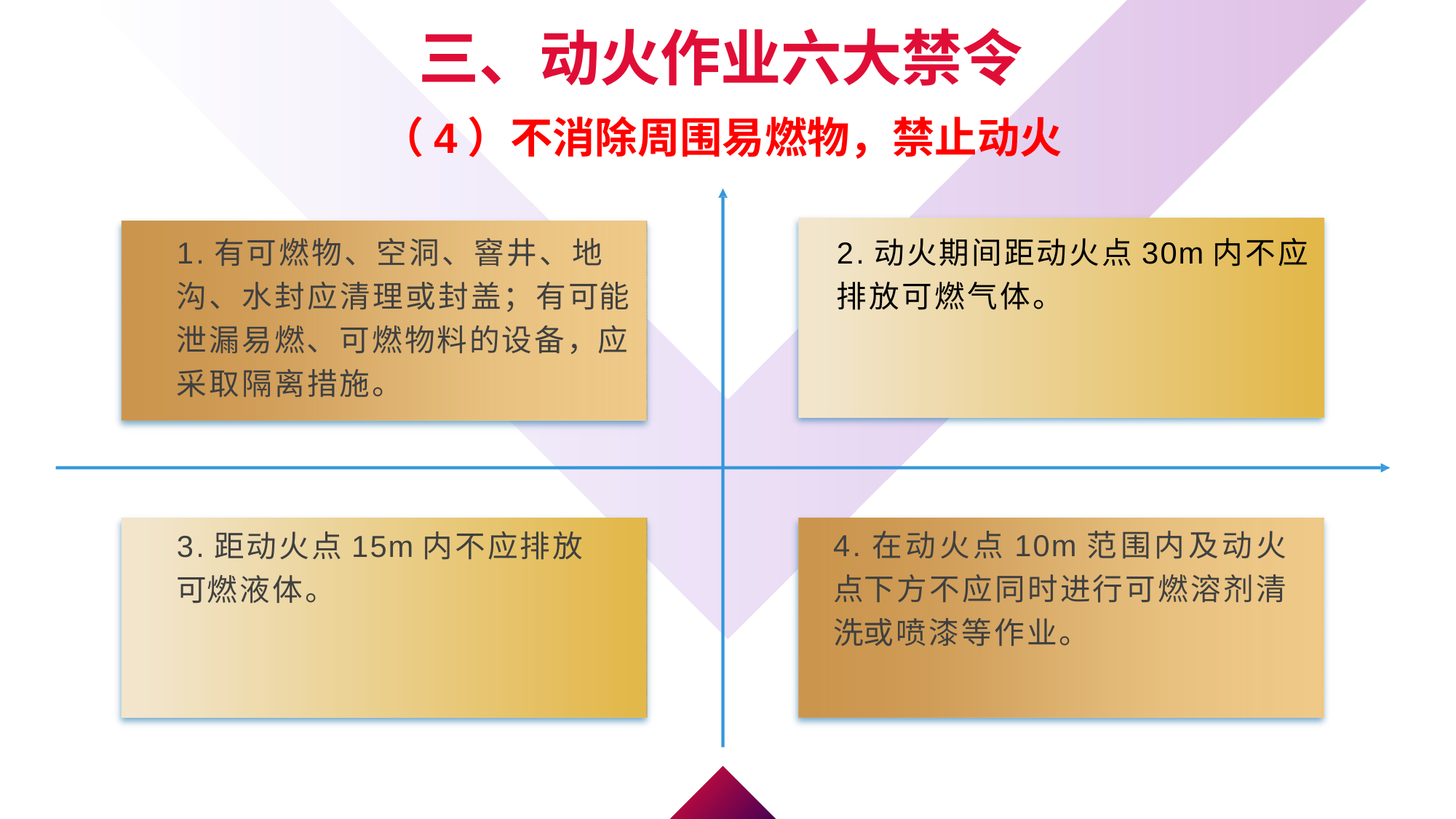

三、动火作业六大禁令
（4）不消除周围易燃物，禁止动火

1.有可燃物、空洞、窨井、地沟、水封应清理或封盖；有可能泄漏易燃、可燃物料的设备，应采取隔离措施。
2.动火期间距动火点30m内不应
排放可燃气体。

4.在动火点10m范围内及动火点下方不应同时进行可燃溶剂清洗或喷漆等作业。
3.距动火点15m内不应排放可燃液体。